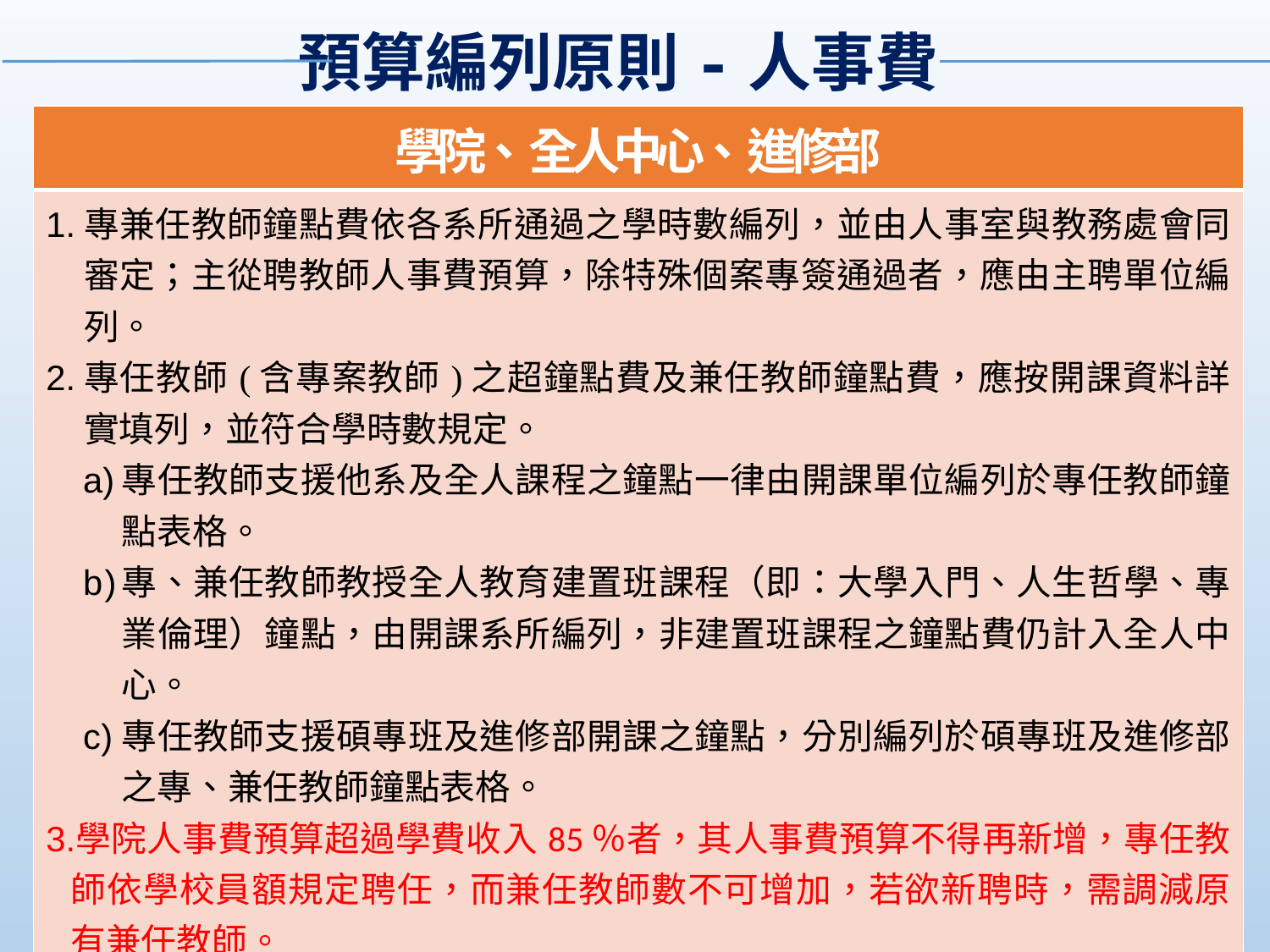

預算編列原則-人事費
| 學院、全人中心、進修部 |
| --- |
| 專兼任教師鐘點費依各系所通過之學時數編列，並由人事室與教務處會同審定；主從聘教師人事費預算，除特殊個案專簽通過者，應由主聘單位編列。 專任教師(含專案教師)之超鐘點費及兼任教師鐘點費，應按開課資料詳實填列，並符合學時數規定。 專任教師支援他系及全人課程之鐘點一律由開課單位編列於專任教師鐘點表格。 專、兼任教師教授全人教育建置班課程（即：大學入門、人生哲學、專業倫理）鐘點，由開課系所編列，非建置班課程之鐘點費仍計入全人中心。 專任教師支援碩專班及進修部開課之鐘點，分別編列於碩專班及進修部之專、兼任教師鐘點表格。 學院人事費預算超過學費收入85％者，其人事費預算不得再新增，專任教師依學校員額規定聘任，而兼任教師數不可增加，若欲新聘時，需調減原有兼任教師。 碩專班之主管工作津貼按各系所目前之現況編列，惟每月以12,000元為上限（一年以12個月計）。 進修部人事費以不逾其總收入30％為原則。 |